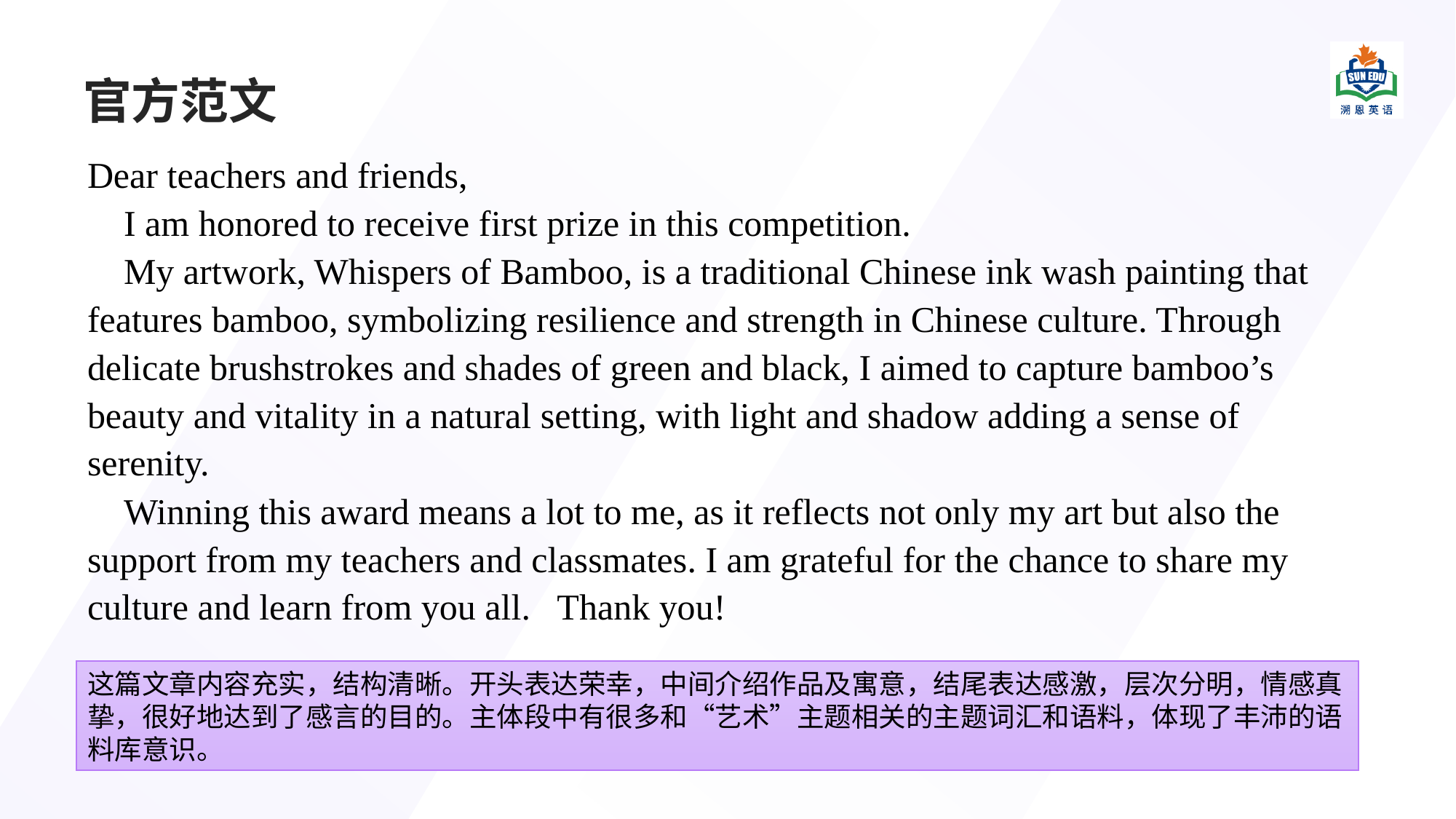

# 官方范文
Dear teachers and friends,
    I am honored to receive first prize in this competition.
    My artwork, Whispers of Bamboo, is a traditional Chinese ink wash painting that features bamboo, symbolizing resilience and strength in Chinese culture. Through delicate brushstrokes and shades of green and black, I aimed to capture bamboo’s beauty and vitality in a natural setting, with light and shadow adding a sense of serenity.
    Winning this award means a lot to me, as it reflects not only my art but also the support from my teachers and classmates. I am grateful for the chance to share my culture and learn from you all.   Thank you!

这篇文章内容充实，结构清晰。开头表达荣幸，中间介绍作品及寓意，结尾表达感激，层次分明，情感真挚，很好地达到了感言的目的。主体段中有很多和“艺术”主题相关的主题词汇和语料，体现了丰沛的语料库意识。